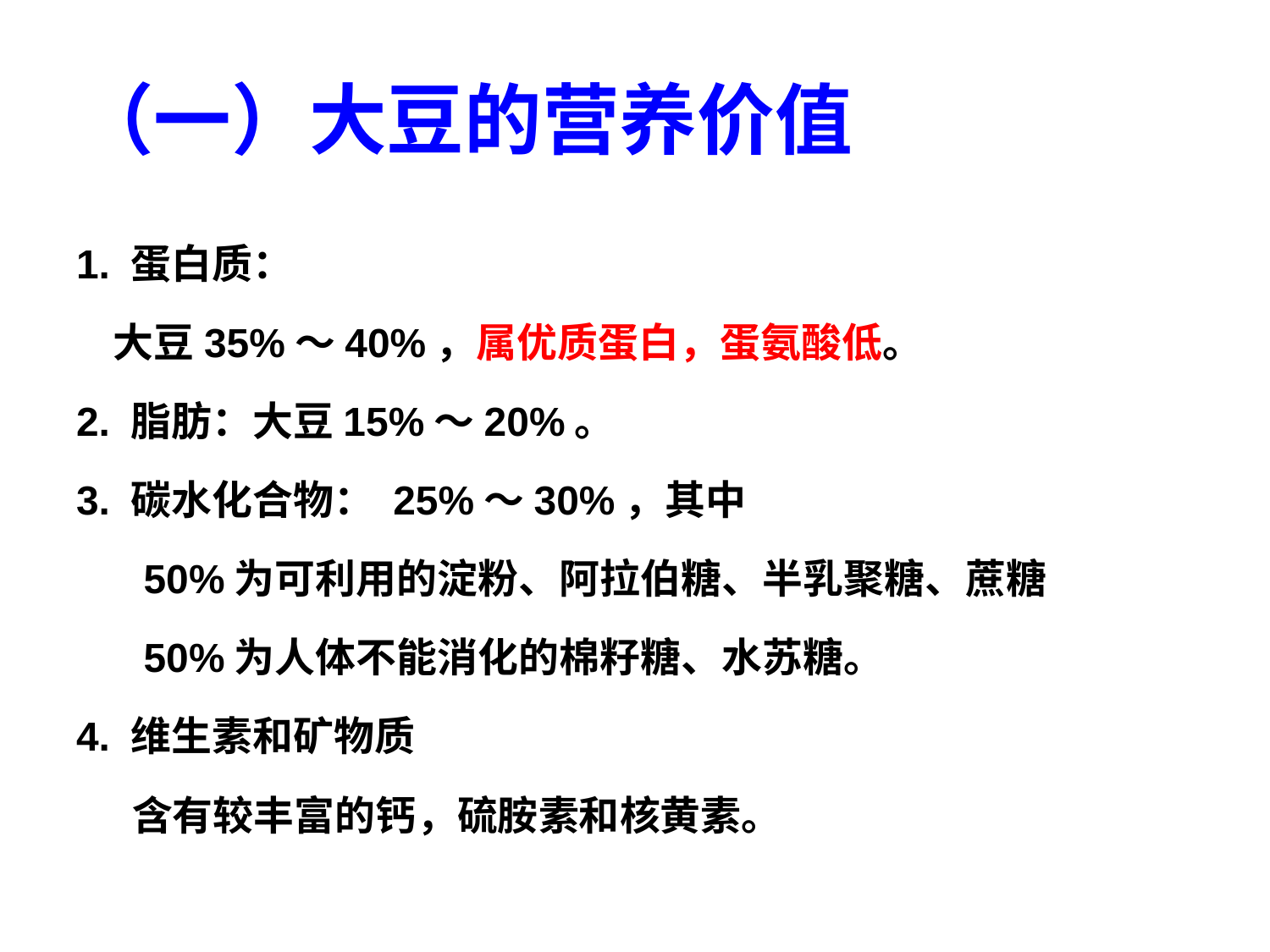

# （一）大豆的营养价值
1. 蛋白质：
   大豆35%～40%，属优质蛋白，蛋氨酸低。
2. 脂肪：大豆15%～20%。
3. 碳水化合物： 25%～30%，其中
      50%为可利用的淀粉、阿拉伯糖、半乳聚糖、蔗糖
      50%为人体不能消化的棉籽糖、水苏糖。
4. 维生素和矿物质
     含有较丰富的钙，硫胺素和核黄素。